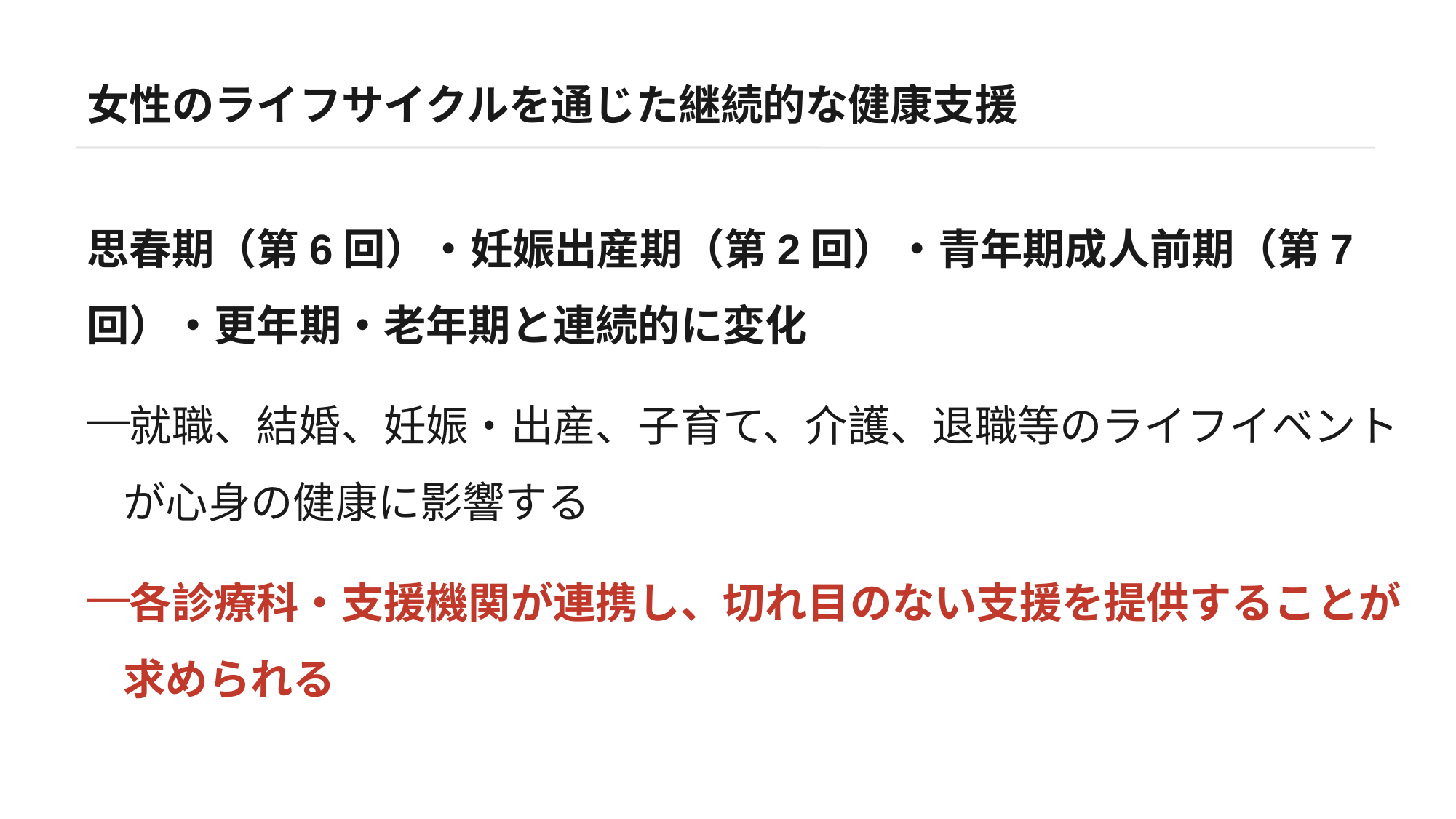

女性のライフサイクルを通じた継続的な健康支援

思春期（第6回）・妊娠出産期（第2回）・青年期成人前期（第7回）・更年期・老年期と連続的に変化
就職、結婚、妊娠・出産、子育て、介護、退職等のライフイベントが心身の健康に影響する
各診療科・支援機関が連携し、切れ目のない支援を提供することが求められる